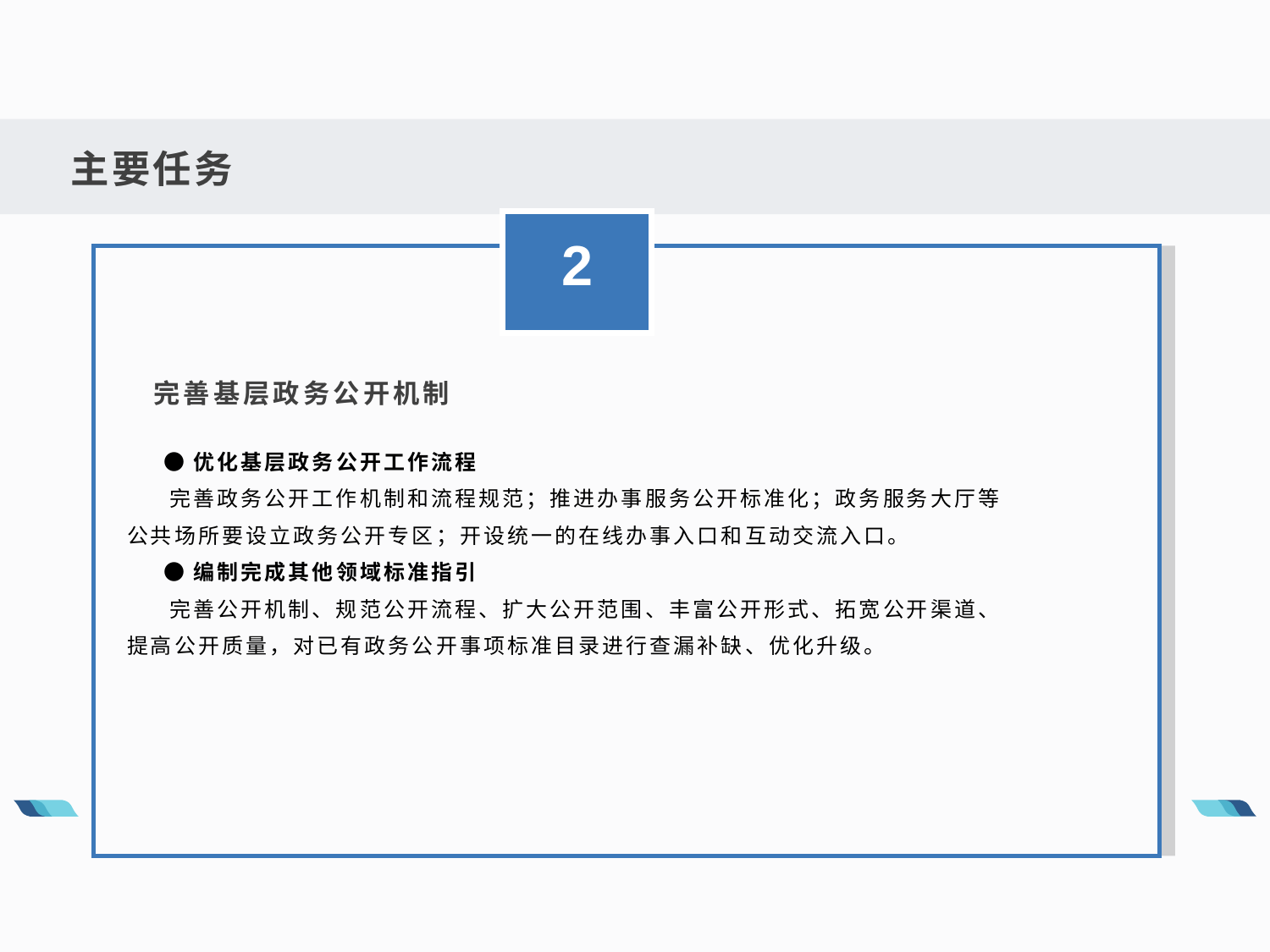

主要任务

2

  完善基层政务公开机制
     ●优化基层政务公开工作流程
     完善政务公开工作机制和流程规范；推进办事服务公开标准化；政务服务大厅等公共场所要设立政务公开专区；开设统一的在线办事入口和互动交流入口。
     ●编制完成其他领域标准指引
     完善公开机制、规范公开流程、扩大公开范围、丰富公开形式、拓宽公开渠道、提高公开质量，对已有政务公开事项标准目录进行查漏补缺、优化升级。